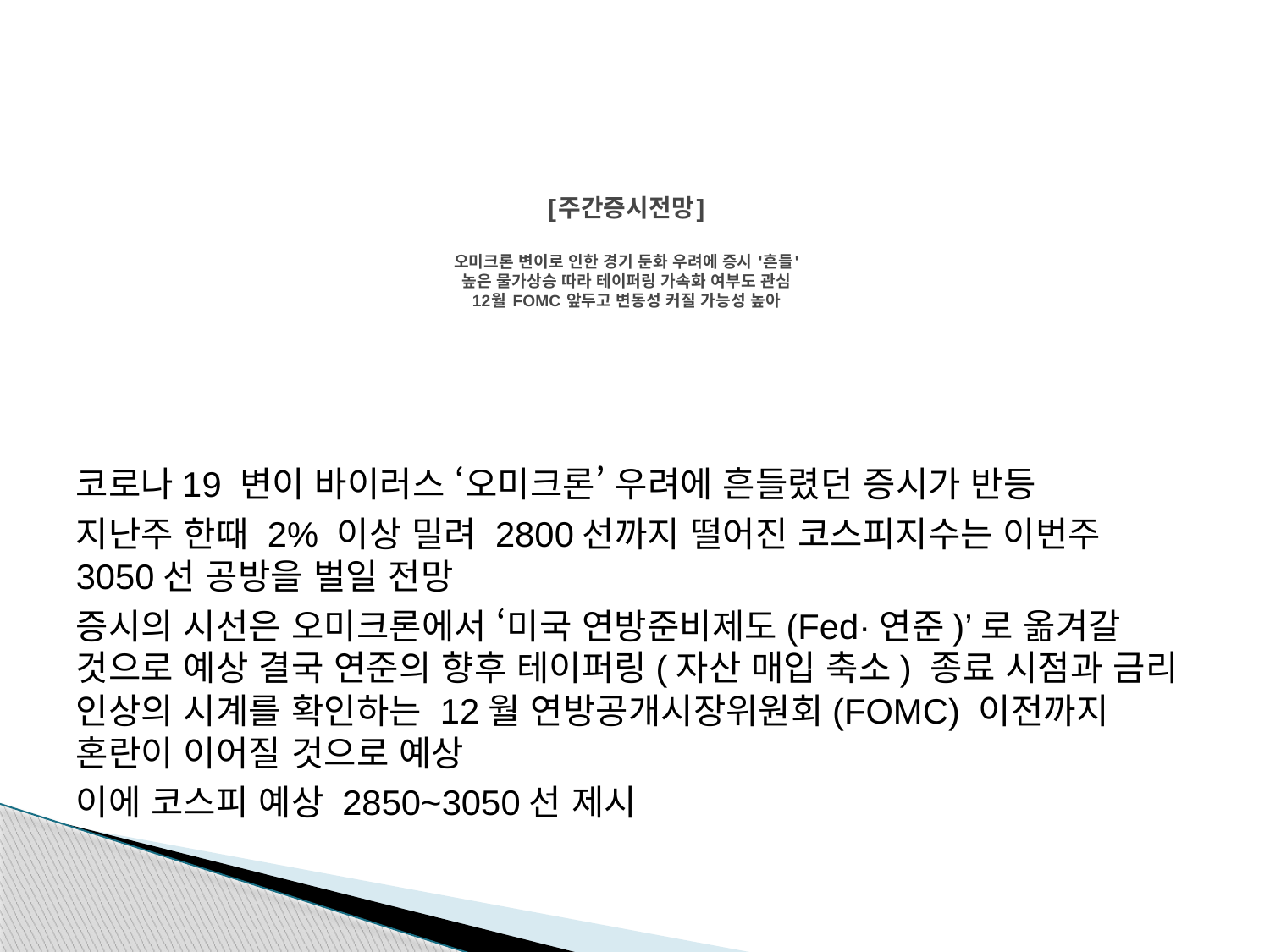

# [주간증시전망] 오미크론 변이로 인한 경기 둔화 우려에 증시 '흔들' 높은 물가상승 따라 테이퍼링 가속화 여부도 관심 12월 FOMC 앞두고 변동성 커질 가능성 높아
코로나19 변이 바이러스 ‘오미크론’ 우려에 흔들렸던 증시가 반등
지난주 한때 2% 이상 밀려 2800선까지 떨어진 코스피지수는 이번주 3050선 공방을 벌일 전망
증시의 시선은 오미크론에서 ‘미국 연방준비제도(Fed·연준)’로 옮겨갈 것으로 예상 결국 연준의 향후 테이퍼링(자산 매입 축소) 종료 시점과 금리 인상의 시계를 확인하는 12월 연방공개시장위원회(FOMC) 이전까지 혼란이 이어질 것으로 예상
이에 코스피 예상 2850~3050선 제시